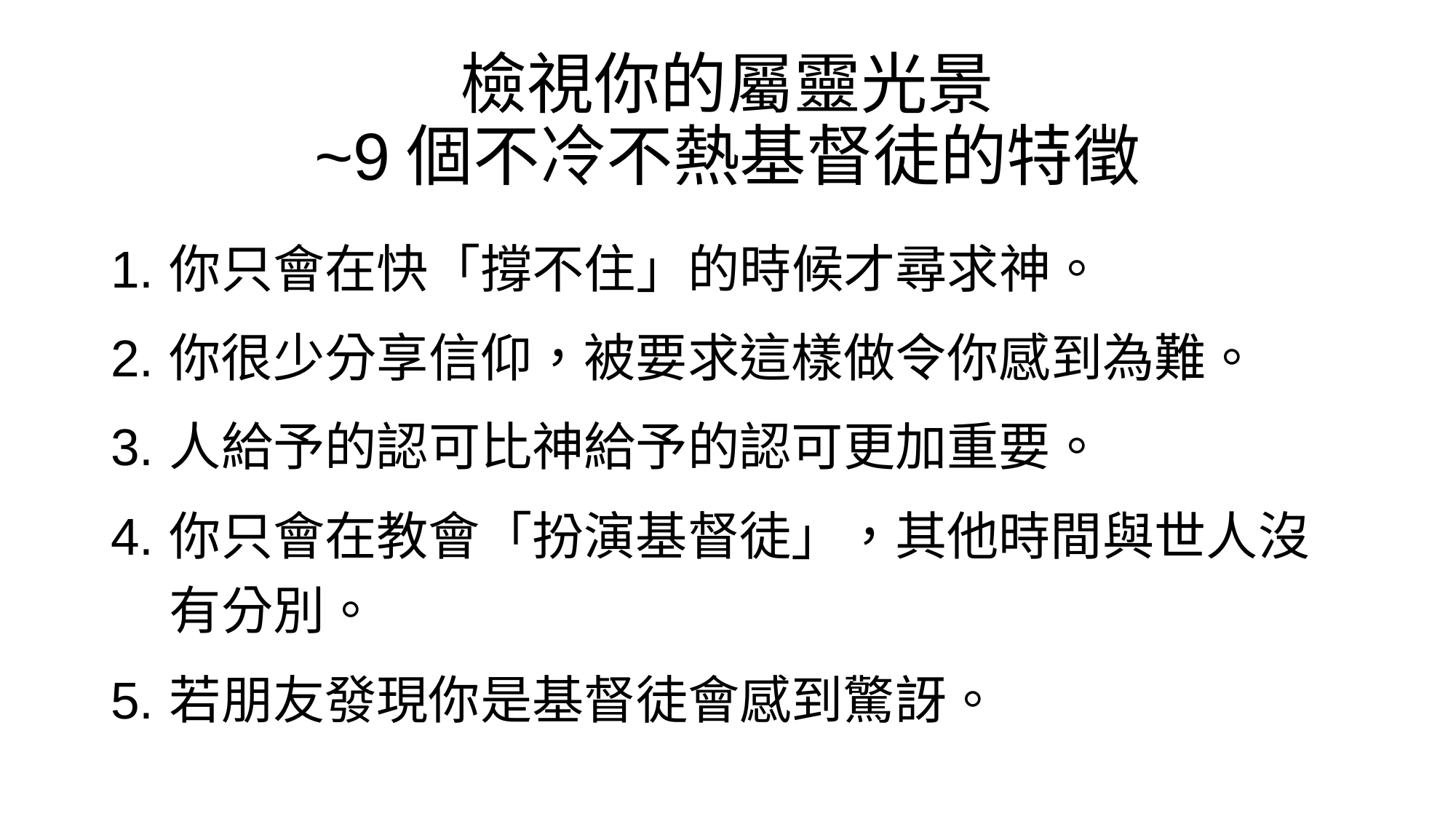

# 檢視你的屬靈光景 ~9個不冷不熱基督徒的特徵
你只會在快「撐不住」的時候才尋求神。
你很少分享信仰，被要求這樣做令你感到為難。
人給予的認可比神給予的認可更加重要。
你只會在教會「扮演基督徒」，其他時間與世人沒有分別。
若朋友發現你是基督徒會感到驚訝。